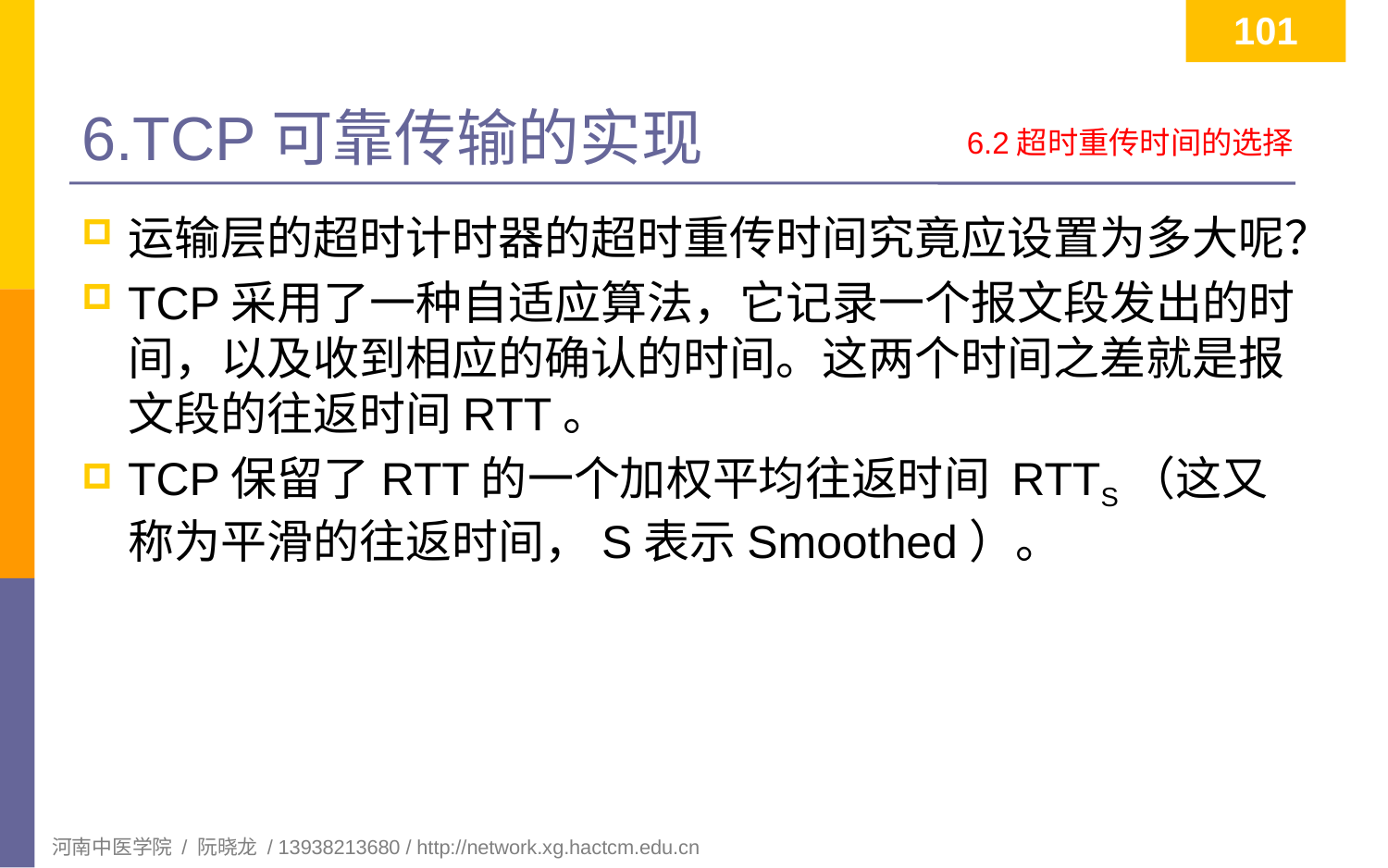

101
# 6.TCP可靠传输的实现
6.2超时重传时间的选择
运输层的超时计时器的超时重传时间究竟应设置为多大呢？
TCP采用了一种自适应算法，它记录一个报文段发出的时间，以及收到相应的确认的时间。这两个时间之差就是报文段的往返时间RTT。
TCP保留了RTT的一个加权平均往返时间 RTTS（这又称为平滑的往返时间，S表示Smoothed）。